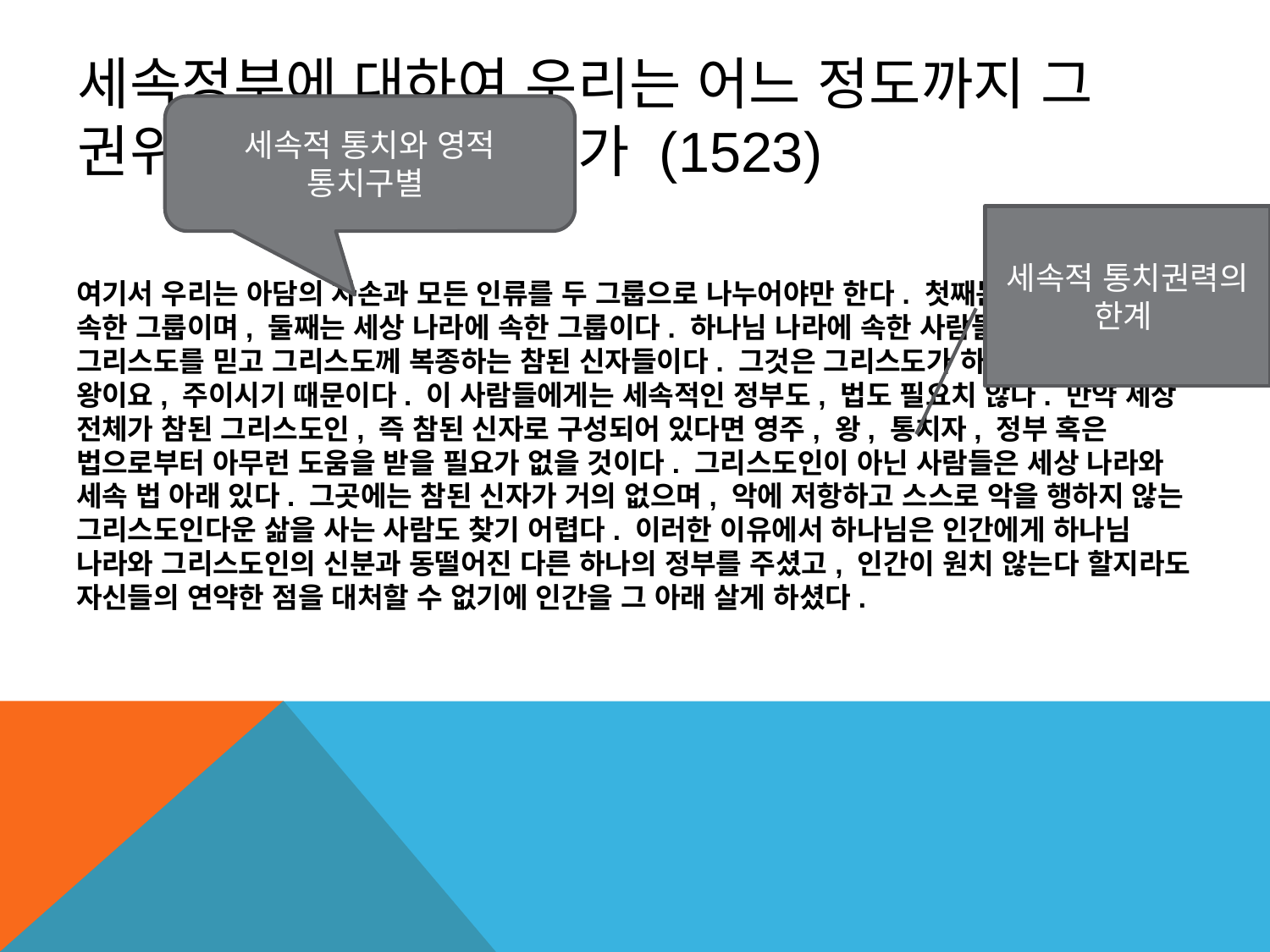

# 세속정부에 대하여 우리는 어느 정도까지 그 권위에 순종해야 하는가 (1523)
세속적 통치와 영적 통치구별
세속적 통치권력의 한계

여기서 우리는 아담의 자손과 모든 인류를 두 그룹으로 나누어야만 한다. 첫째는 하나님 나라에 속한 그룹이며, 둘째는 세상 나라에 속한 그룹이다. 하나님 나라에 속한 사람들은 모두 그리스도를 믿고 그리스도께 복종하는 참된 신자들이다. 그것은 그리스도가 하나님 나라의 왕이요, 주이시기 때문이다. 이 사람들에게는 세속적인 정부도, 법도 필요치 않다. 만약 세상 전체가 참된 그리스도인, 즉 참된 신자로 구성되어 있다면 영주, 왕, 통치자, 정부 혹은 법으로부터 아무런 도움을 받을 필요가 없을 것이다. 그리스도인이 아닌 사람들은 세상 나라와 세속 법 아래 있다. 그곳에는 참된 신자가 거의 없으며, 악에 저항하고 스스로 악을 행하지 않는 그리스도인다운 삶을 사는 사람도 찾기 어렵다. 이러한 이유에서 하나님은 인간에게 하나님 나라와 그리스도인의 신분과 동떨어진 다른 하나의 정부를 주셨고, 인간이 원치 않는다 할지라도 자신들의 연약한 점을 대처할 수 없기에 인간을 그 아래 살게 하셨다.